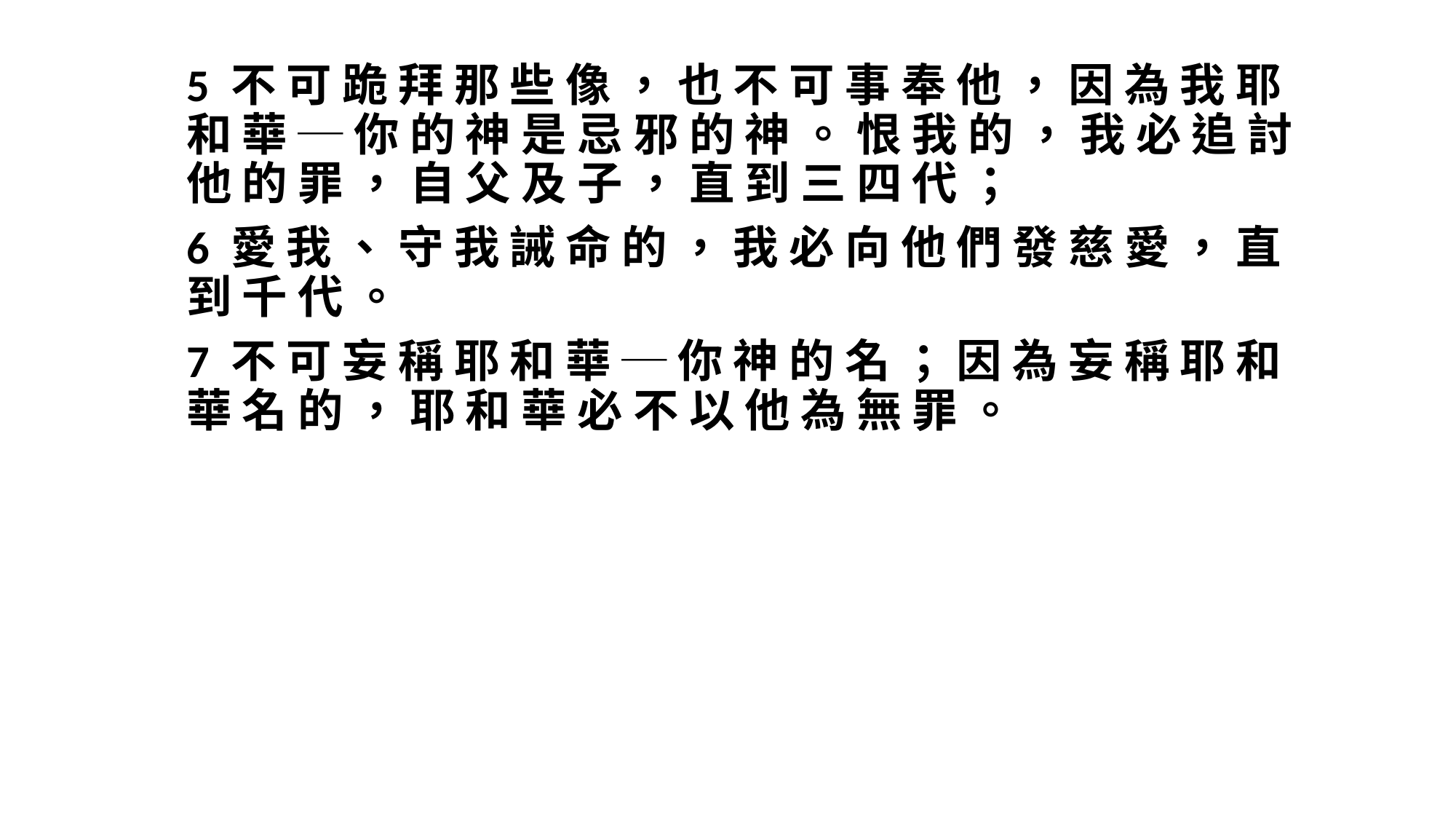

5 不 可 跪 拜 那 些 像 ， 也 不 可 事 奉 他 ， 因 為 我 耶 和 華 ─ 你 的 神 是 忌 邪 的 神 。 恨 我 的 ， 我 必 追 討 他 的 罪 ， 自 父 及 子 ， 直 到 三 四 代 ；
6 愛 我 、 守 我 誡 命 的 ， 我 必 向 他 們 發 慈 愛 ， 直 到 千 代 。
7 不 可 妄 稱 耶 和 華 ─ 你 神 的 名 ； 因 為 妄 稱 耶 和 華 名 的 ， 耶 和 華 必 不 以 他 為 無 罪 。